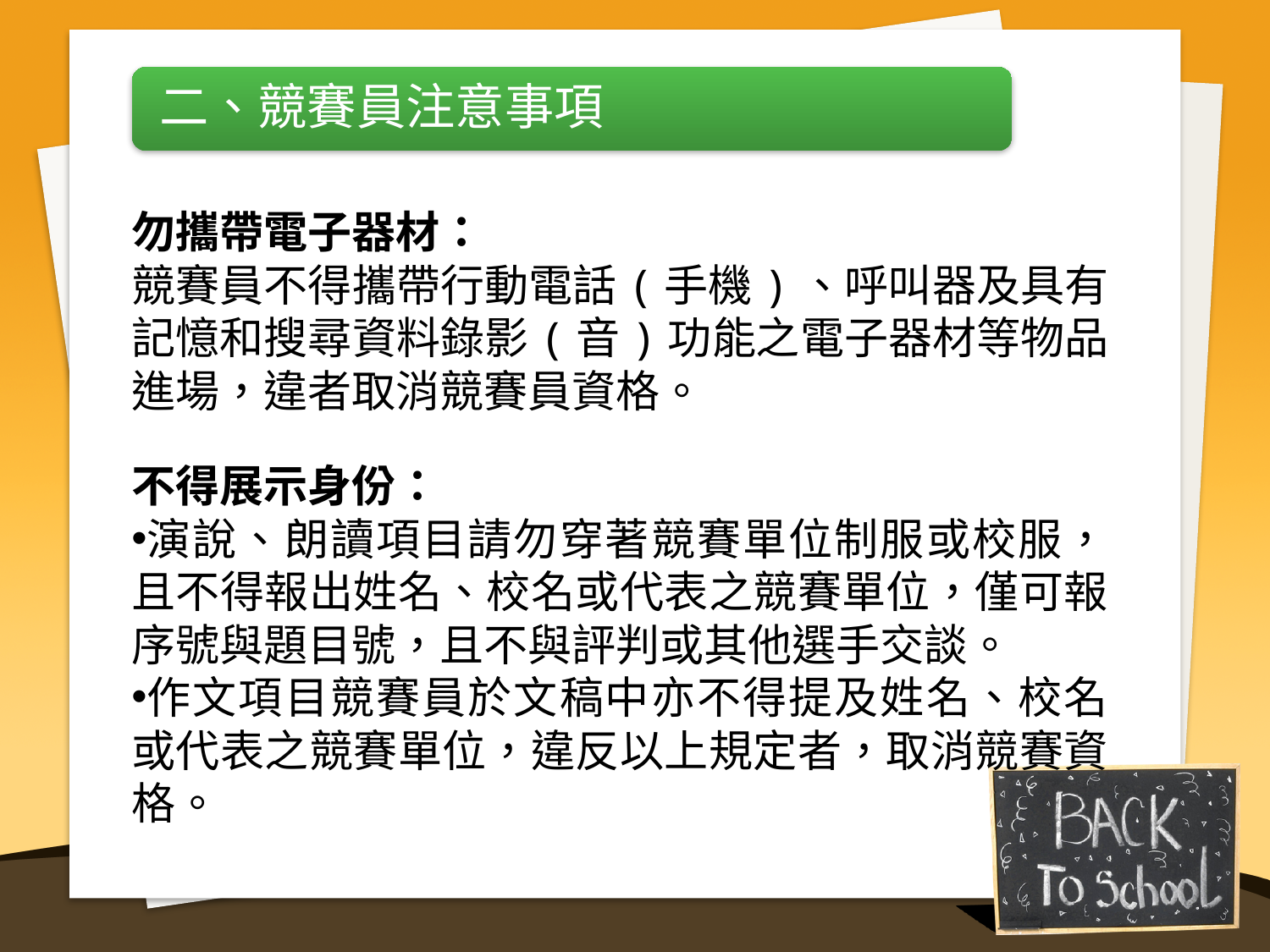

二、競賽員注意事項
勿攜帶電子器材：
競賽員不得攜帶行動電話(手機)、呼叫器及具有記憶和搜尋資料錄影(音)功能之電子器材等物品進場，違者取消競賽員資格。

不得展示身份：
演說、朗讀項目請勿穿著競賽單位制服或校服，且不得報出姓名、校名或代表之競賽單位，僅可報序號與題目號，且不與評判或其他選手交談。
作文項目競賽員於文稿中亦不得提及姓名、校名或代表之競賽單位，違反以上規定者，取消競賽資格。